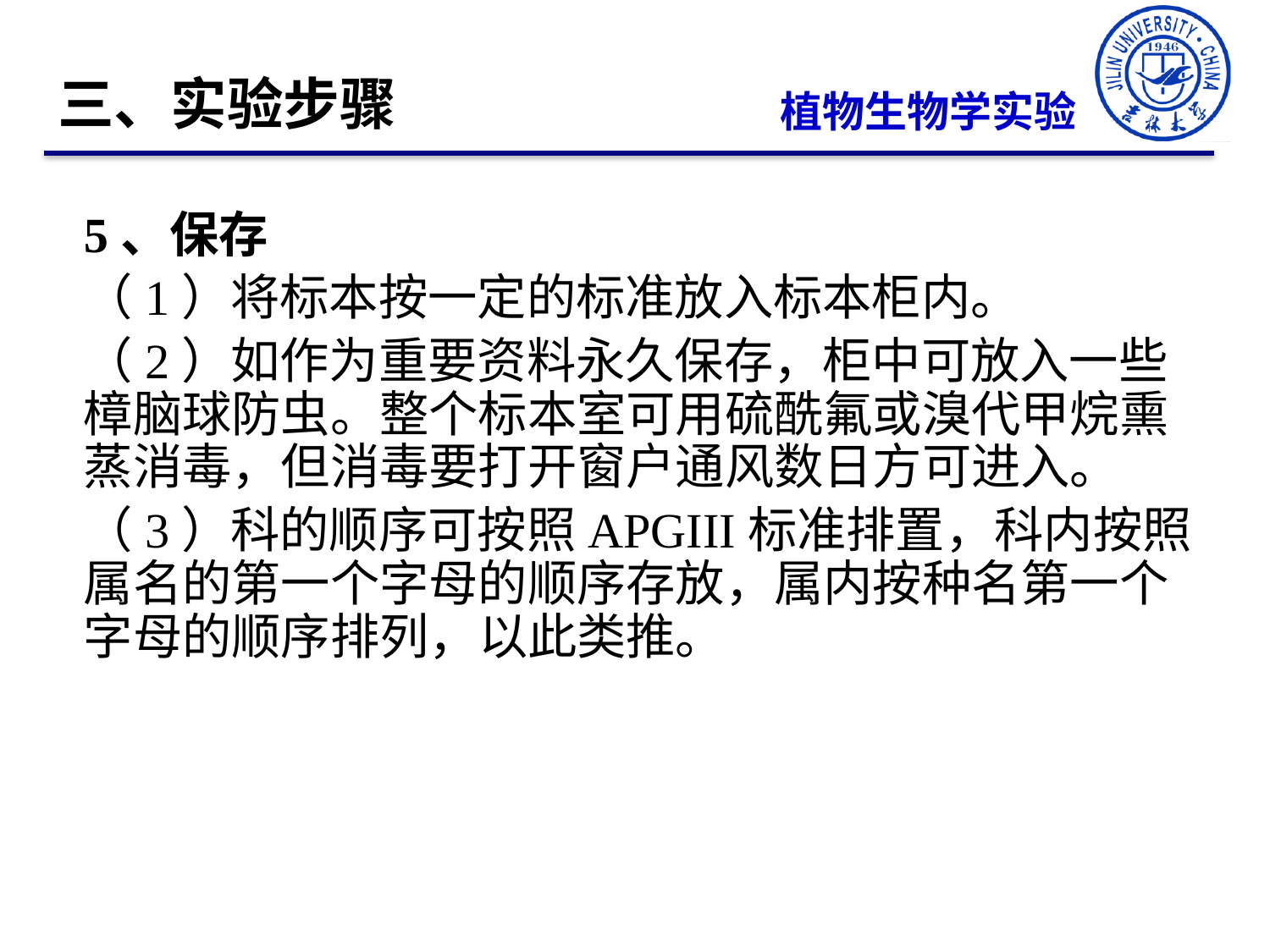

三、实验步骤
植物生物学实验
5、保存
（1）将标本按一定的标准放入标本柜内。
（2）如作为重要资料永久保存，柜中可放入一些樟脑球防虫。整个标本室可用硫酰氟或溴代甲烷熏蒸消毒，但消毒要打开窗户通风数日方可进入。
（3）科的顺序可按照APGIII标准排置，科内按照属名的第一个字母的顺序存放，属内按种名第一个字母的顺序排列，以此类推。